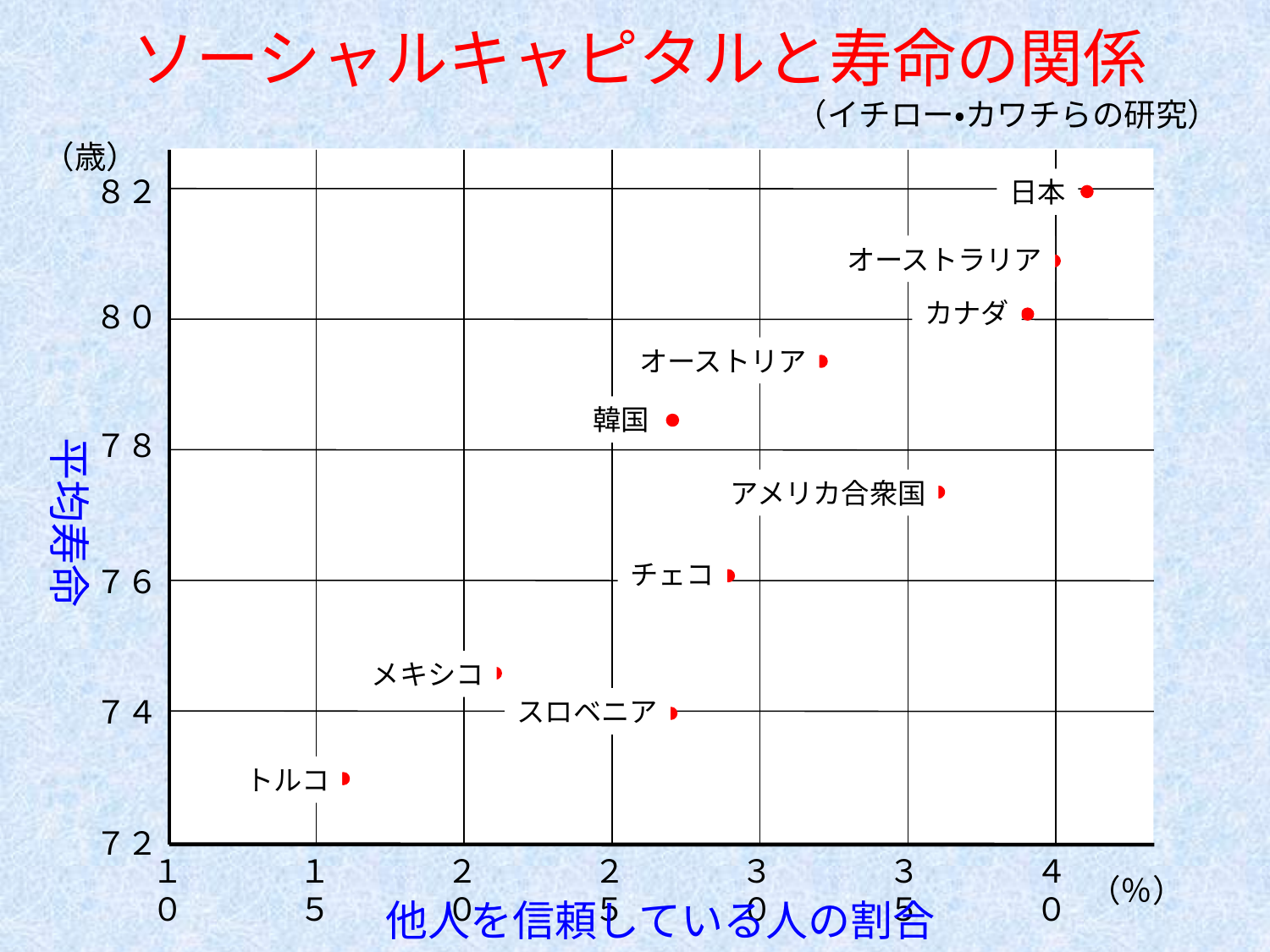

ソーシャルキャピタルと寿命の関係
（イチロー・カワチらの研究）
（歳）

８２
日本

オーストラリア

カナダ
８０

オーストリア

韓国

７８
平均寿命
アメリカ合衆国

チェコ
７６

メキシコ

７４
スロベニア

トルコ

７２
１０
１５
２０
２５
３０
３５
４０
（％）
他人を信頼している人の割合